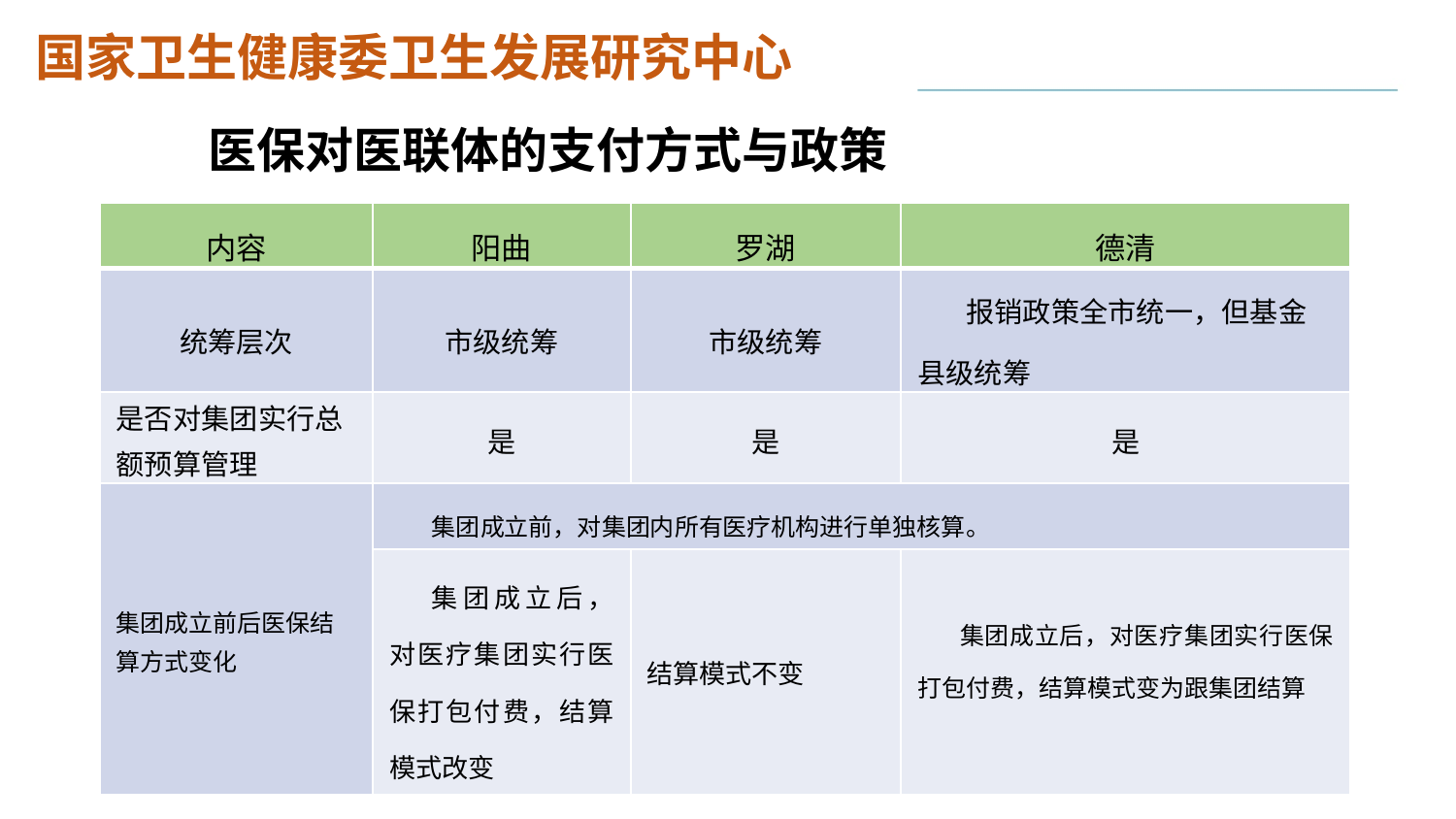

# 医保对医联体的支付方式与政策
| 内容 | 阳曲 | 罗湖 | 德清 |
| --- | --- | --- | --- |
| 统筹层次 | 市级统筹 | 市级统筹 | 报销政策全市统一，但基金县级统筹 |
| 是否对集团实行总额预算管理 | 是 | 是 | 是 |
| 集团成立前后医保结算方式变化 | 集团成立前，对集团内所有医疗机构进行单独核算。 |  |  |
|  | 集团成立后，对医疗集团实行医保打包付费，结算模式改变 | 结算模式不变 | 集团成立后，对医疗集团实行医保打包付费，结算模式变为跟集团结算 |